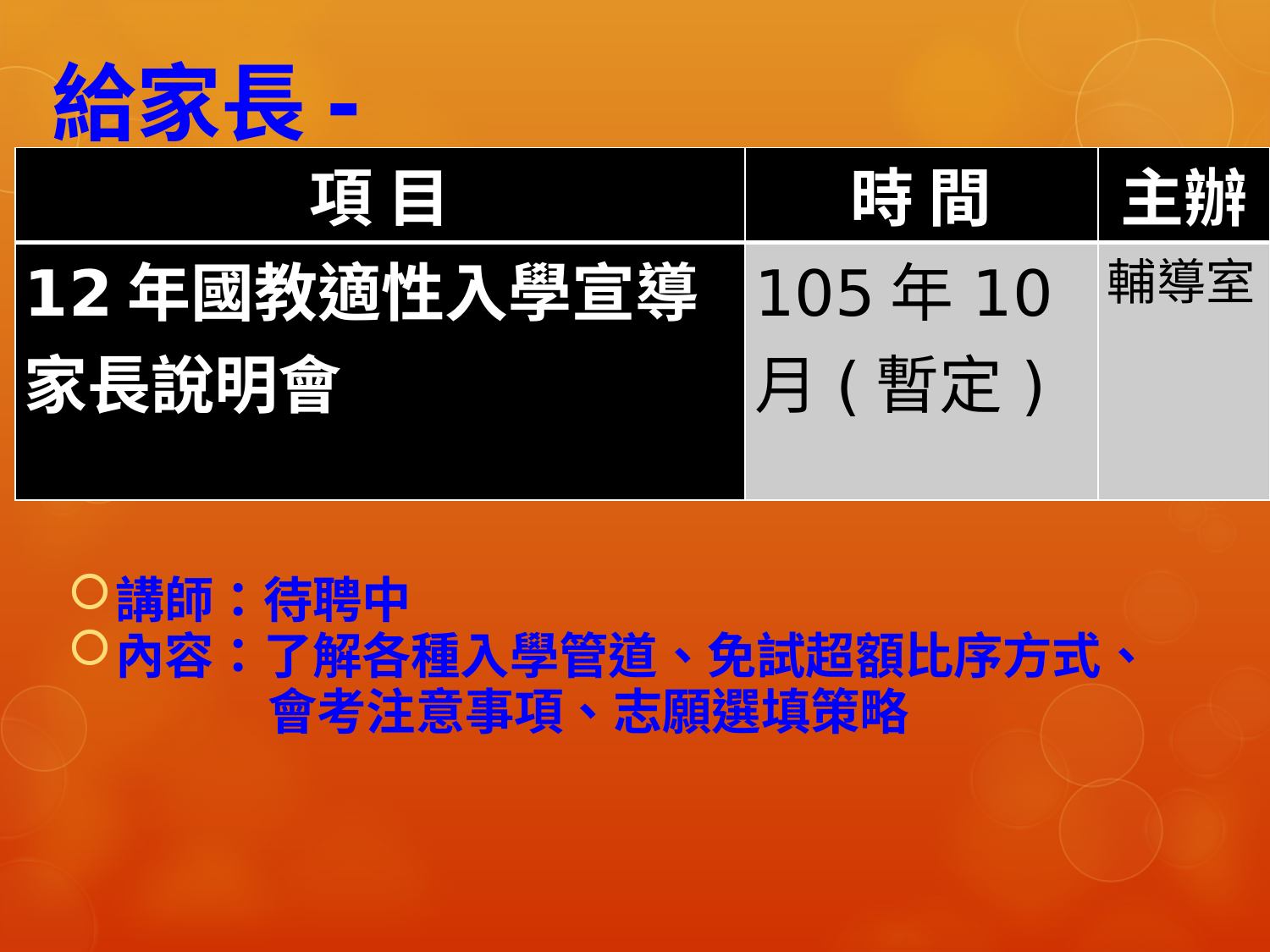

# 給家長-
| 項 目 | 時 間 | 主辦 |
| --- | --- | --- |
| 12年國教適性入學宣導家長說明會 | 105年10月(暫定) | 輔導室 |
講師：待聘中
內容：了解各種入學管道、免試超額比序方式、
                會考注意事項、志願選填策略